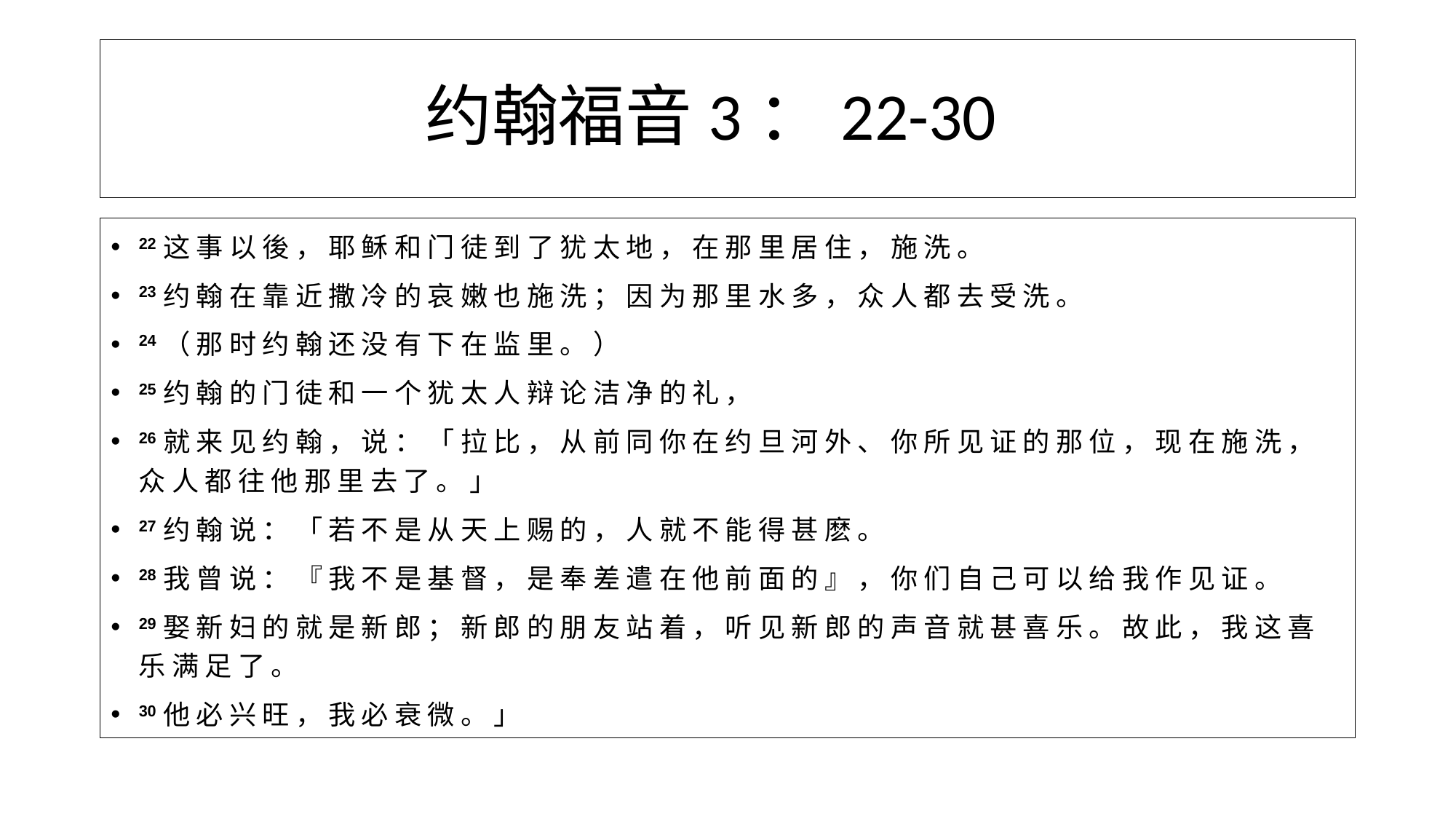

# 约翰福音3：22-30
22 这 事 以 後 ， 耶 稣 和 门 徒 到 了 犹 太 地 ， 在 那 里 居 住 ， 施 洗 。
23 约 翰 在 靠 近 撒 冷 的 哀 嫩 也 施 洗 ； 因 为 那 里 水 多 ， 众 人 都 去 受 洗 。
24 （ 那 时 约 翰 还 没 有 下 在 监 里 。 ）
25 约 翰 的 门 徒 和 一 个 犹 太 人 辩 论 洁 净 的 礼 ，
26 就 来 见 约 翰 ， 说 ： 「 拉 比 ， 从 前 同 你 在 约 旦 河 外 、 你 所 见 证 的 那 位 ， 现 在 施 洗 ， 众 人 都 往 他 那 里 去 了 。 」
27 约 翰 说 ： 「 若 不 是 从 天 上 赐 的 ， 人 就 不 能 得 甚 麽 。
28 我 曾 说 ： 『 我 不 是 基 督 ， 是 奉 差 遣 在 他 前 面 的 』 ， 你 们 自 己 可 以 给 我 作 见 证 。
29 娶 新 妇 的 就 是 新 郎 ； 新 郎 的 朋 友 站 着 ， 听 见 新 郎 的 声 音 就 甚 喜 乐 。 故 此 ， 我 这 喜 乐 满 足 了 。
30 他 必 兴 旺 ， 我 必 衰 微 。 」